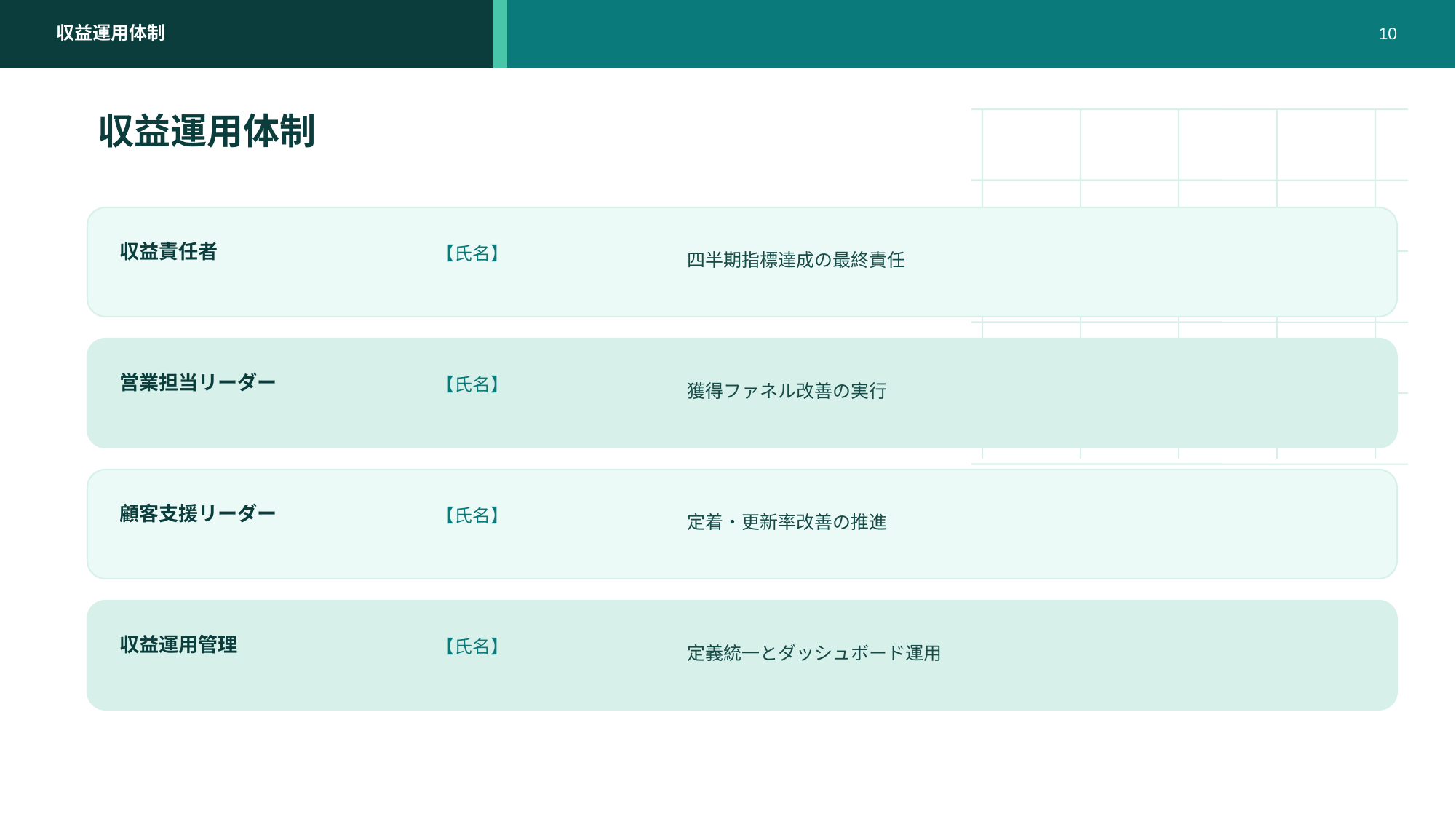

収益運用体制
10
収益運用体制

四半期指標達成の最終責任
収益責任者
【氏名】

獲得ファネル改善の実行
営業担当リーダー
【氏名】

定着・更新率改善の推進
顧客支援リーダー
【氏名】

定義統一とダッシュボード運用
収益運用管理
【氏名】